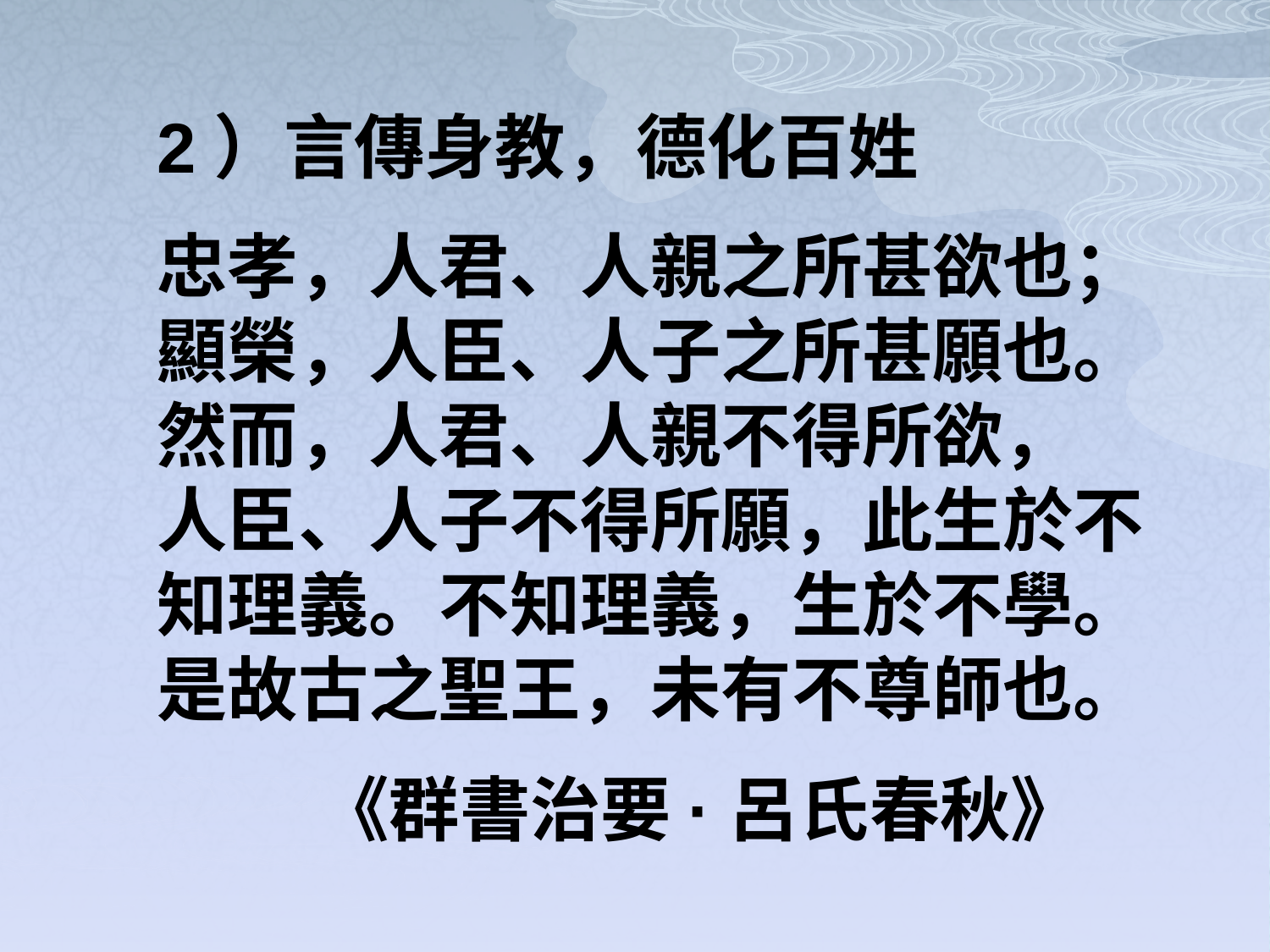

2）言傳身教，德化百姓
忠孝，人君、人親之所甚欲也； 顯榮，人臣、人子之所甚願也。然而，人君、人親不得所欲， 人臣、人子不得所願，此生於不知理義。不知理義，生於不學。是故古之聖王，未有不尊師也。
         《群書治要·呂氏春秋》